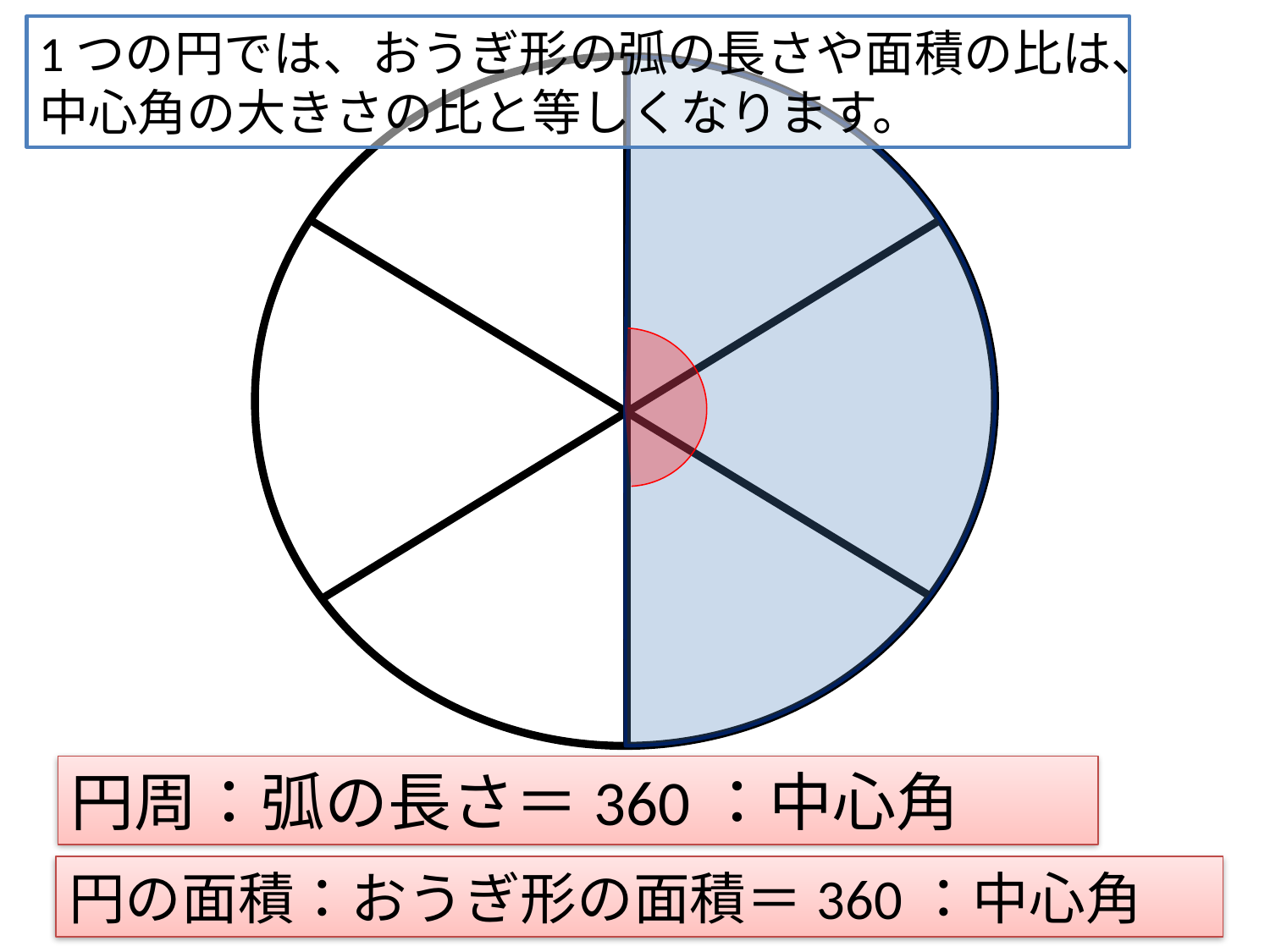

1つの円では、おうぎ形の弧の長さや面積の比は、中心角の大きさの比と等しくなります。

円周：弧の長さ＝360：中心角
円の面積：おうぎ形の面積＝360：中心角